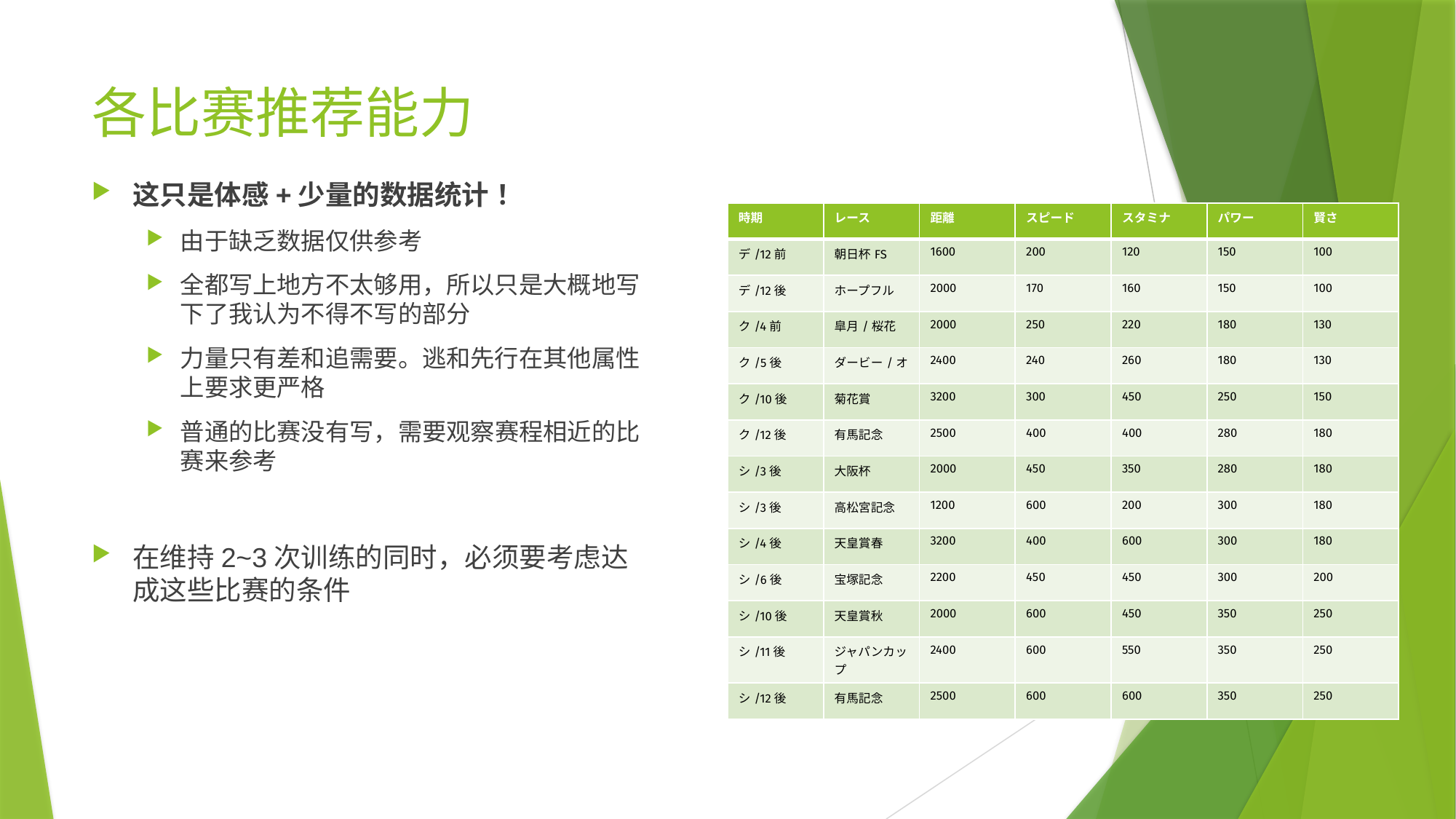

# 各比赛推荐能力
这只是体感+少量的数据统计！
由于缺乏数据仅供参考
全都写上地方不太够用，所以只是大概地写下了我认为不得不写的部分
力量只有差和追需要。逃和先行在其他属性上要求更严格
普通的比赛没有写，需要观察赛程相近的比赛来参考

在维持2~3次训练的同时，必须要考虑达成这些比赛的条件

| 時期 | レース | 距離 | スピード | スタミナ | パワー | 賢さ |
| --- | --- | --- | --- | --- | --- | --- |
| デ/12前 | 朝日杯FS | 1600 | 200 | 120 | 150 | 100 |
| デ/12後 | ホープフル | 2000 | 170 | 160 | 150 | 100 |
| ク/4前 | 皐月/桜花 | 2000 | 250 | 220 | 180 | 130 |
| ク/5後 | ダービー/オ | 2400 | 240 | 260 | 180 | 130 |
| ク/10後 | 菊花賞 | 3200 | 300 | 450 | 250 | 150 |
| ク/12後 | 有馬記念 | 2500 | 400 | 400 | 280 | 180 |
| シ/3後 | 大阪杯 | 2000 | 450 | 350 | 280 | 180 |
| シ/3後 | 高松宮記念 | 1200 | 600 | 200 | 300 | 180 |
| シ/4後 | 天皇賞春 | 3200 | 400 | 600 | 300 | 180 |
| シ/6後 | 宝塚記念 | 2200 | 450 | 450 | 300 | 200 |
| シ/10後 | 天皇賞秋 | 2000 | 600 | 450 | 350 | 250 |
| シ/11後 | ジャパンカップ | 2400 | 600 | 550 | 350 | 250 |
| シ/12後 | 有馬記念 | 2500 | 600 | 600 | 350 | 250 |